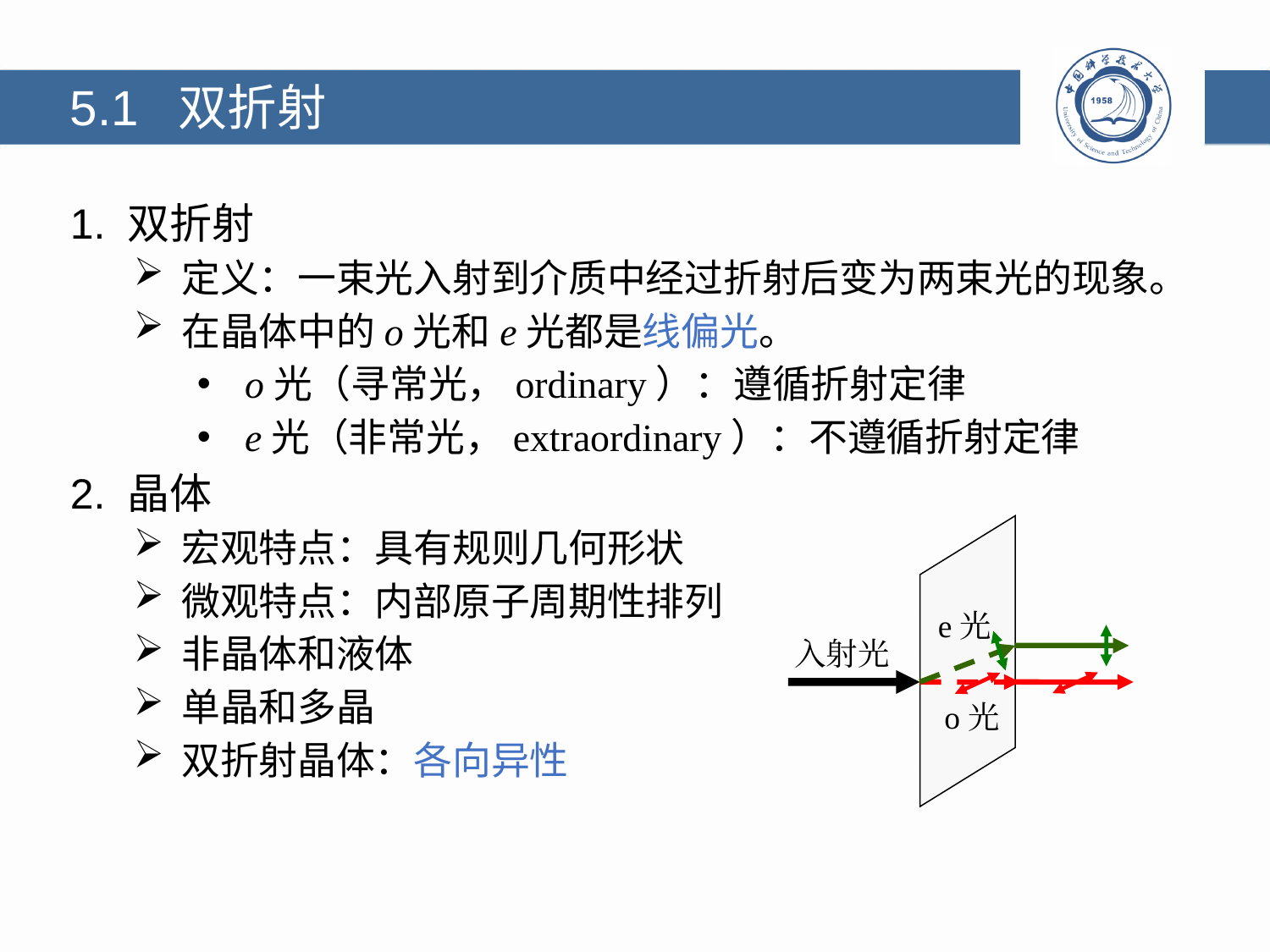

5.1  双折射
1. 双折射
定义：一束光入射到介质中经过折射后变为两束光的现象。
在晶体中的o光和e光都是线偏光。
o光（寻常光，ordinary）：遵循折射定律
e光（非常光，extraordinary）：不遵循折射定律
2. 晶体
宏观特点：具有规则几何形状
微观特点：内部原子周期性排列
非晶体和液体
单晶和多晶
双折射晶体：各向异性

e光

入射光

o光